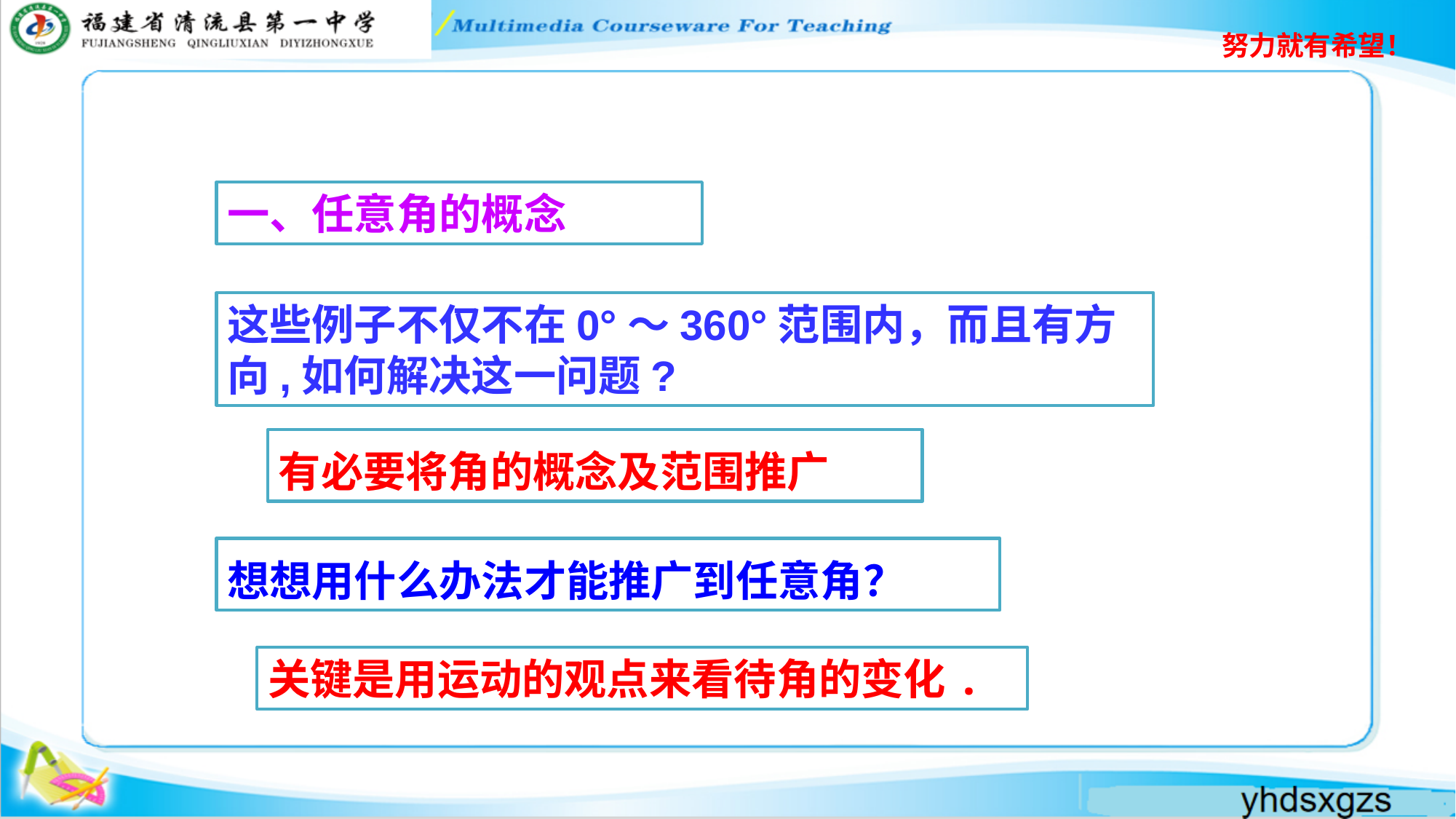

一、任意角的概念
这些例子不仅不在0°～360°范围内，而且有方向,如何解决这一问题?
有必要将角的概念及范围推广
想想用什么办法才能推广到任意角？
关键是用运动的观点来看待角的变化.